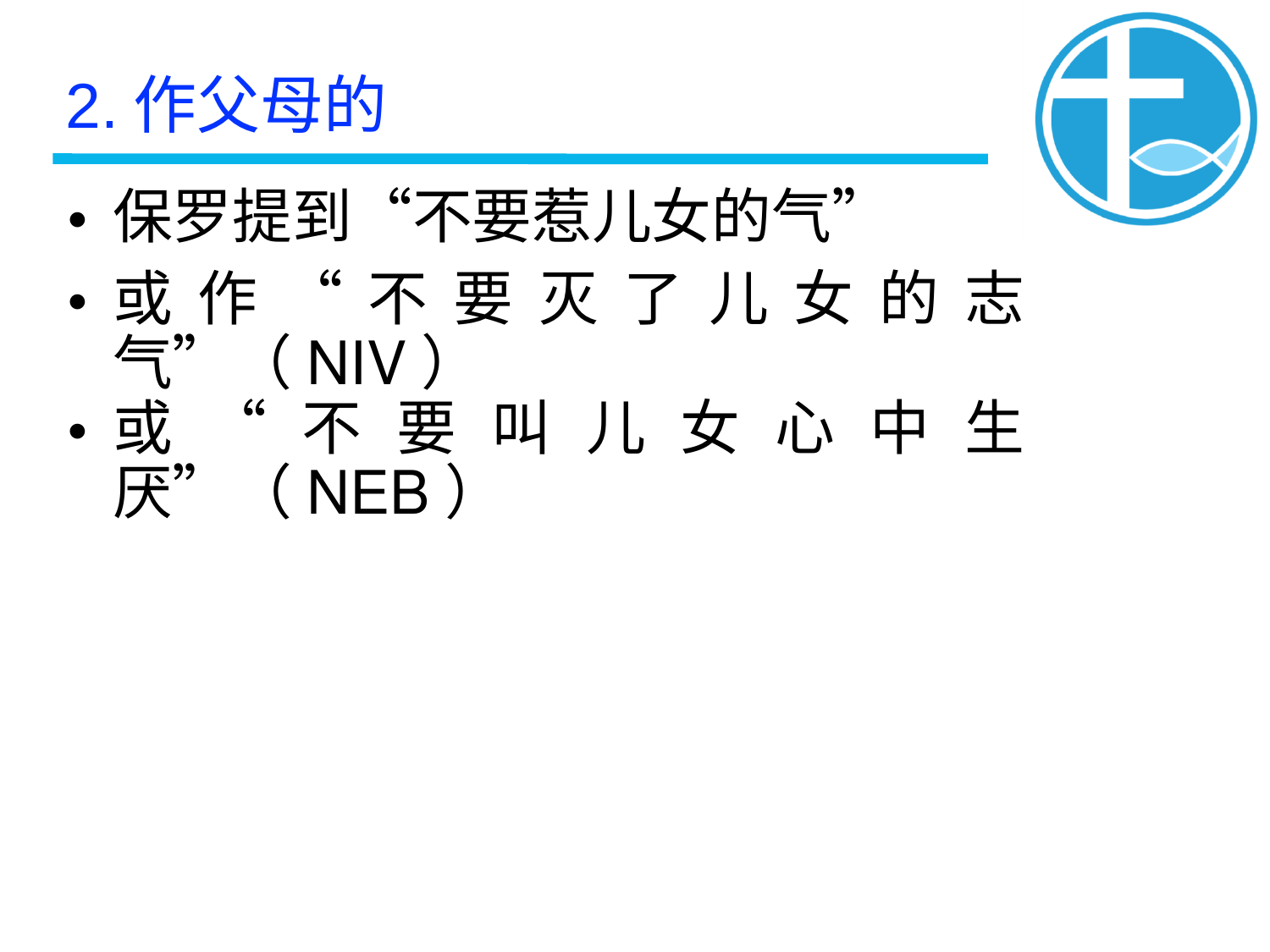

2.作父母的
保罗提到“不要惹儿女的气”
或作“不要灭了儿女的志气”（NIV）
或“不要叫儿女心中生厌”（NEB）